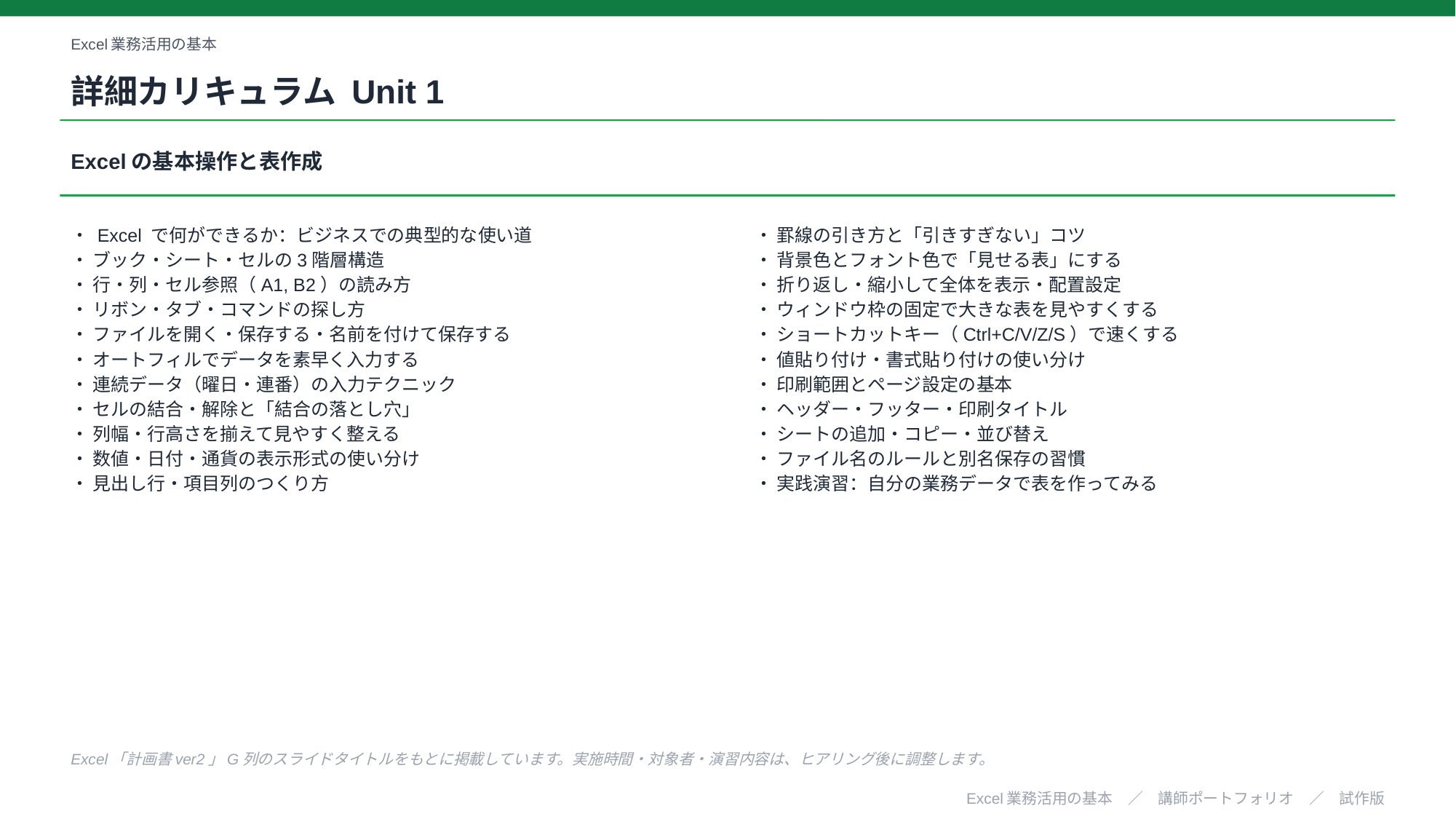

Excel業務活用の基本
詳細カリキュラム Unit 1

Excelの基本操作と表作成

・ Excel で何ができるか：ビジネスでの典型的な使い道
・ ブック・シート・セルの3階層構造
・ 行・列・セル参照（A1, B2）の読み方
・ リボン・タブ・コマンドの探し方
・ ファイルを開く・保存する・名前を付けて保存する
・ オートフィルでデータを素早く入力する
・ 連続データ（曜日・連番）の入力テクニック
・ セルの結合・解除と「結合の落とし穴」
・ 列幅・行高さを揃えて見やすく整える
・ 数値・日付・通貨の表示形式の使い分け
・ 見出し行・項目列のつくり方
・ 罫線の引き方と「引きすぎない」コツ
・ 背景色とフォント色で「見せる表」にする
・ 折り返し・縮小して全体を表示・配置設定
・ ウィンドウ枠の固定で大きな表を見やすくする
・ ショートカットキー（Ctrl+C/V/Z/S）で速くする
・ 値貼り付け・書式貼り付けの使い分け
・ 印刷範囲とページ設定の基本
・ ヘッダー・フッター・印刷タイトル
・ シートの追加・コピー・並び替え
・ ファイル名のルールと別名保存の習慣
・ 実践演習：自分の業務データで表を作ってみる
Excel「計画書ver2」G列のスライドタイトルをもとに掲載しています。実施時間・対象者・演習内容は、ヒアリング後に調整します。
Excel業務活用の基本　／　講師ポートフォリオ　／　試作版